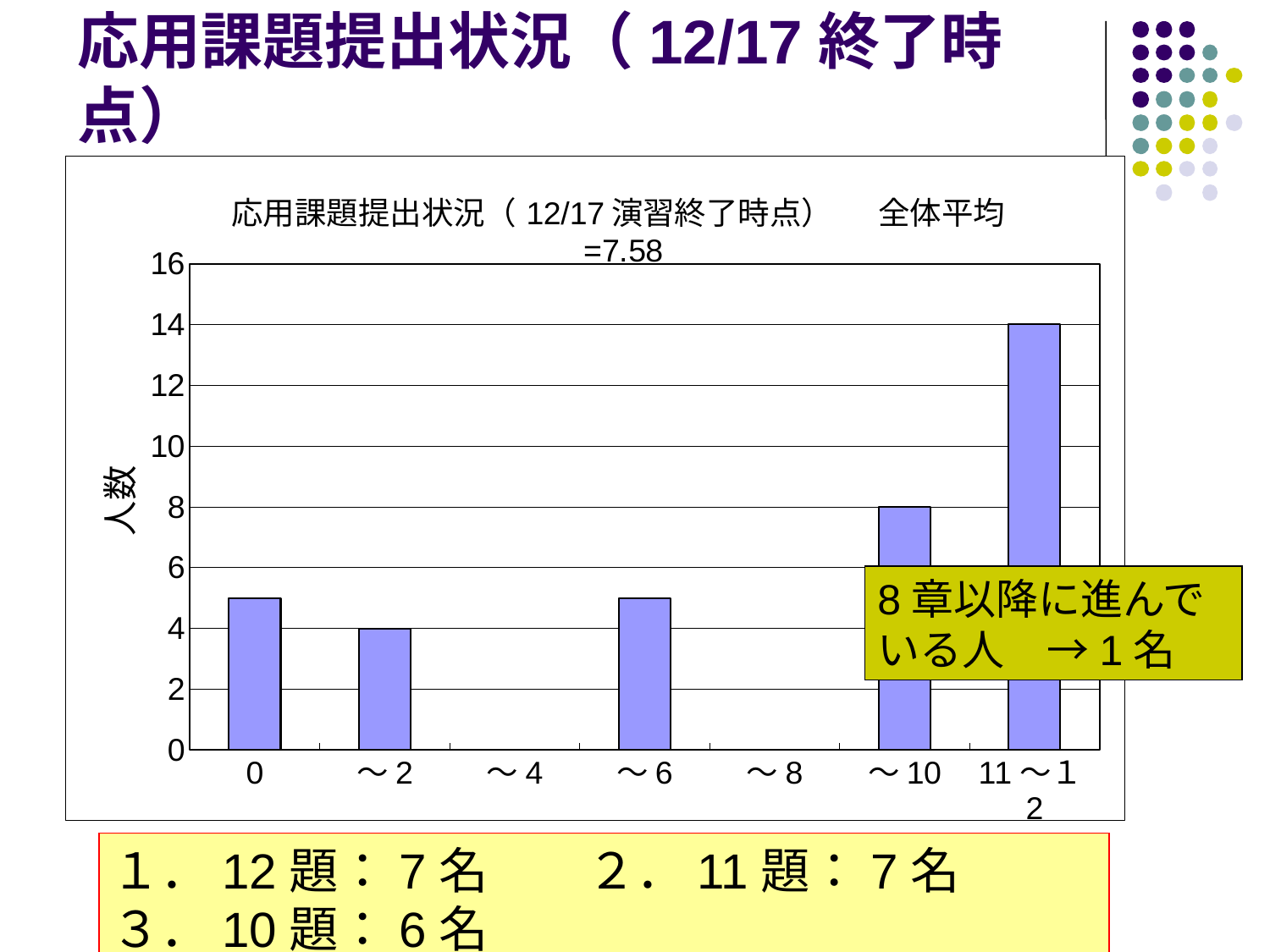

# 応用課題提出状況（12/17終了時点）

### Chart: 応用課題提出状況（12/17演習終了時点）　  全体平均=7.58

| Category |  |
|---|---|
| 0 | 5.0 |
| ～2 | 4.0 |
| ～4 | 0.0 |
| ～6 | 5.0 |
| ～8 | 0.0 |
| ～10 | 8.0 |
| 11～１2 | 14.0 |
8章以降に進んでいる人　→1名
１．12題：7名　　２．11題：7名　　３．10題：6名